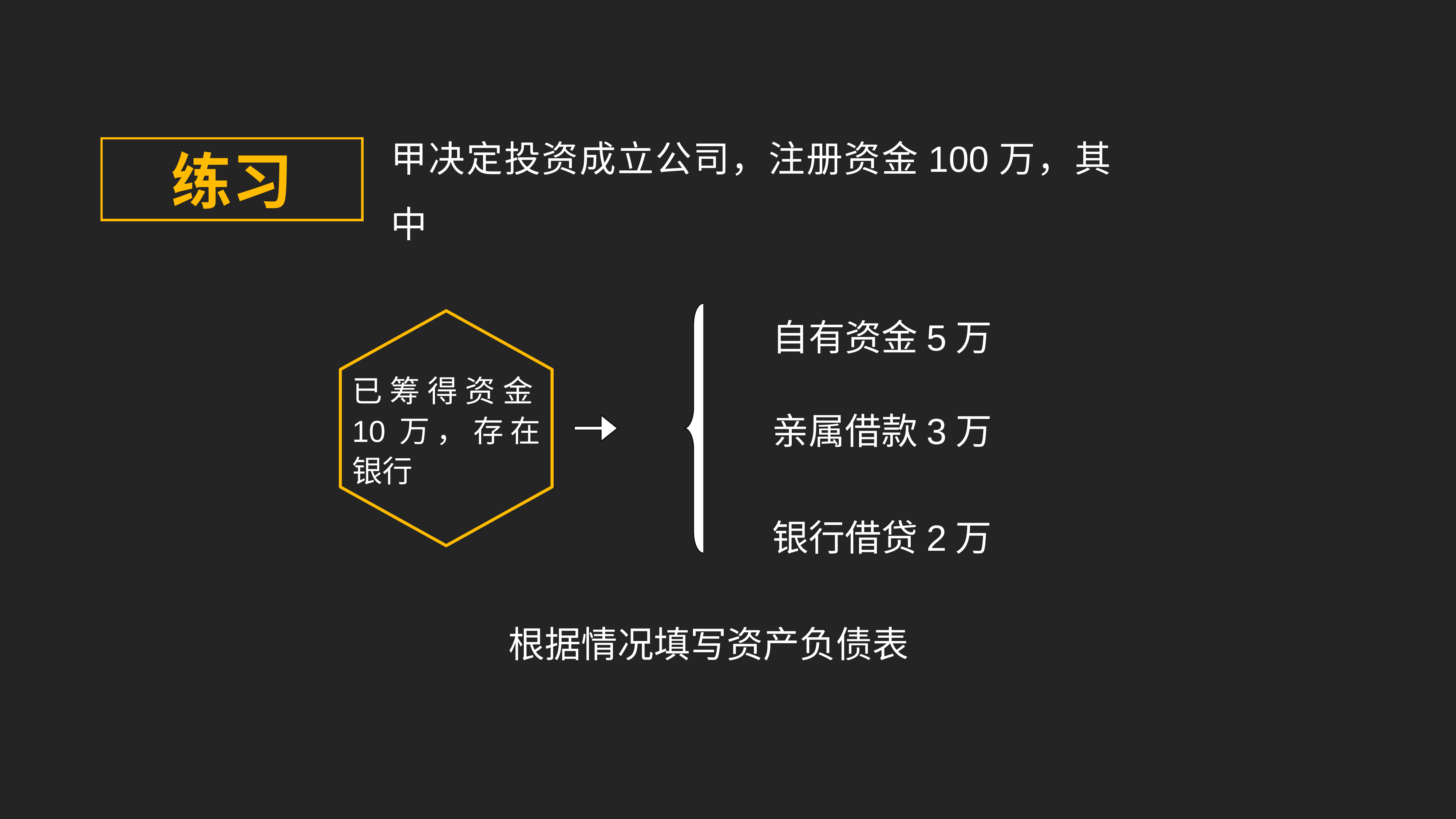

练习

甲决定投资成立公司，注册资金100万，其中
自有资金5万

已筹得资金10万，存在银行
亲属借款3万

银行借贷2万
根据情况填写资产负债表